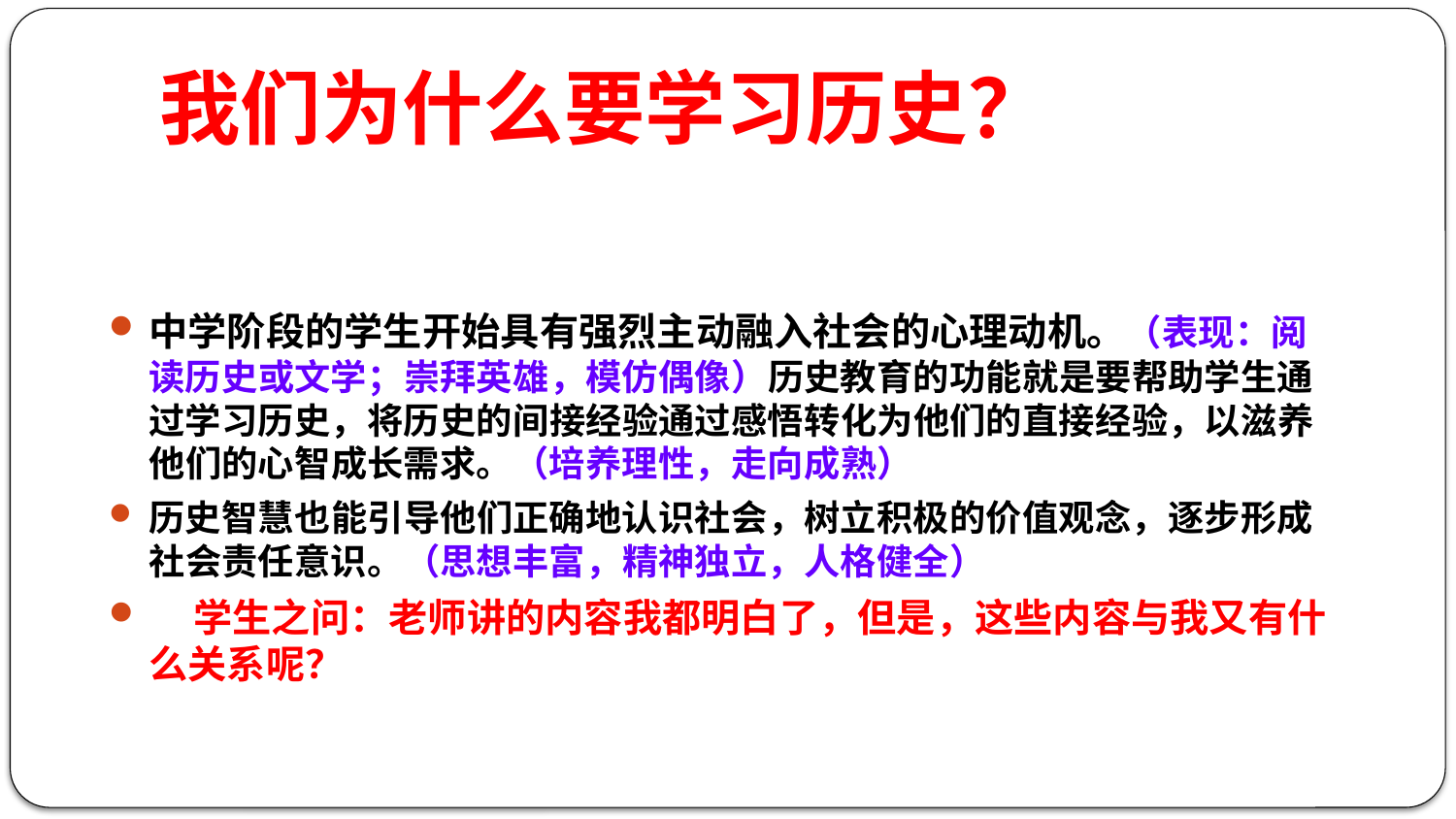

# 我们为什么要学习历史？
中学阶段的学生开始具有强烈主动融入社会的心理动机。（表现：阅读历史或文学；崇拜英雄，模仿偶像）历史教育的功能就是要帮助学生通过学习历史，将历史的间接经验通过感悟转化为他们的直接经验，以滋养他们的心智成长需求。（培养理性，走向成熟）
历史智慧也能引导他们正确地认识社会，树立积极的价值观念，逐步形成社会责任意识。（思想丰富，精神独立，人格健全）
    学生之问：老师讲的内容我都明白了，但是，这些内容与我又有什么关系呢？